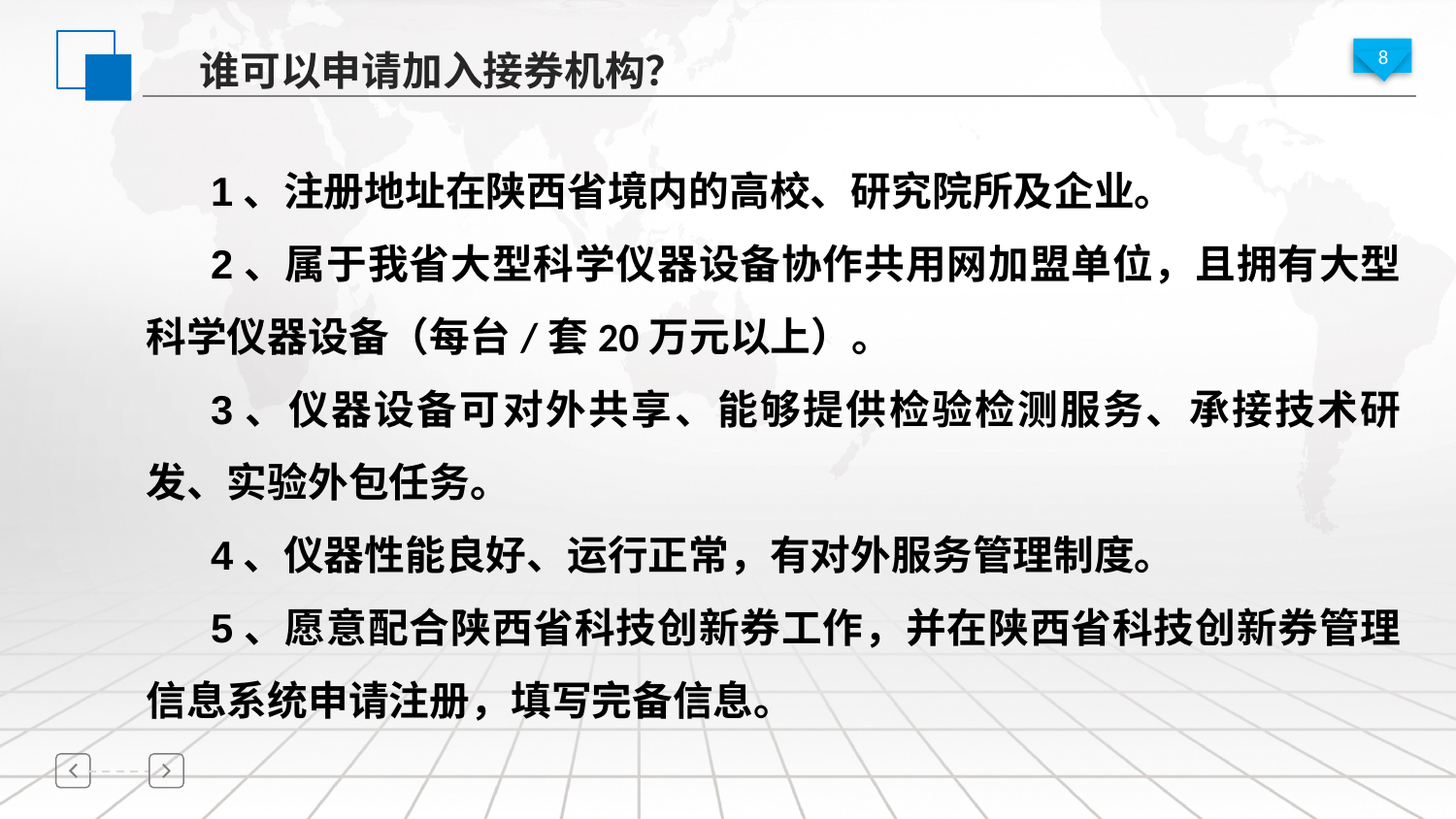

# 谁可以申请加入接券机构？
1、注册地址在陕西省境内的高校、研究院所及企业。
2、属于我省大型科学仪器设备协作共用网加盟单位，且拥有大型科学仪器设备（每台/套20万元以上）。
3、仪器设备可对外共享、能够提供检验检测服务、承接技术研发、实验外包任务。
4、仪器性能良好、运行正常，有对外服务管理制度。
5、愿意配合陕西省科技创新券工作，并在陕西省科技创新券管理信息系统申请注册，填写完备信息。